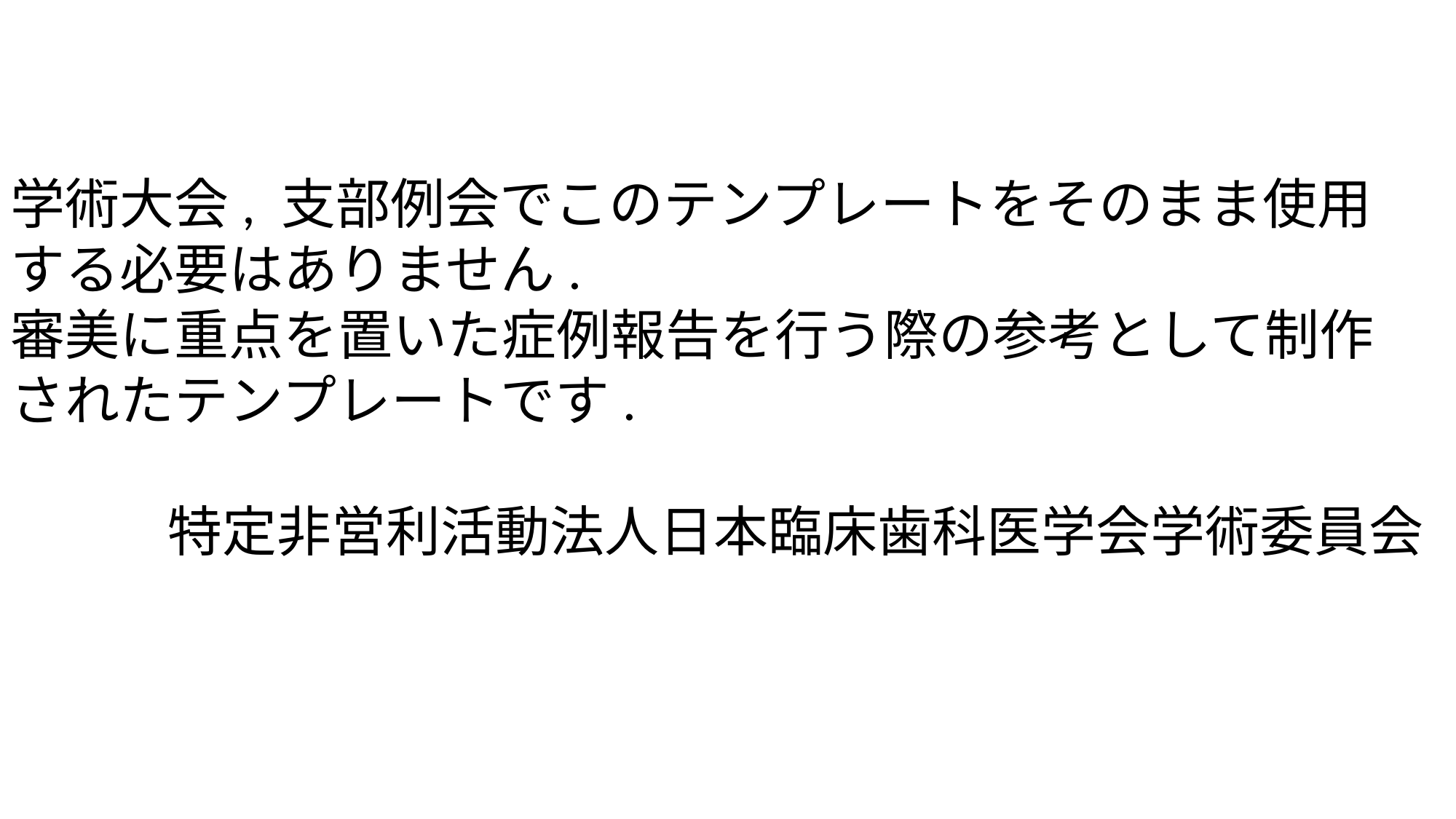

学術大会, 支部例会でこのテンプレートをそのまま使用する必要はありません.
審美に重点を置いた症例報告を行う際の参考として制作されたテンプレートです.

特定非営利活動法人日本臨床歯科医学会学術委員会